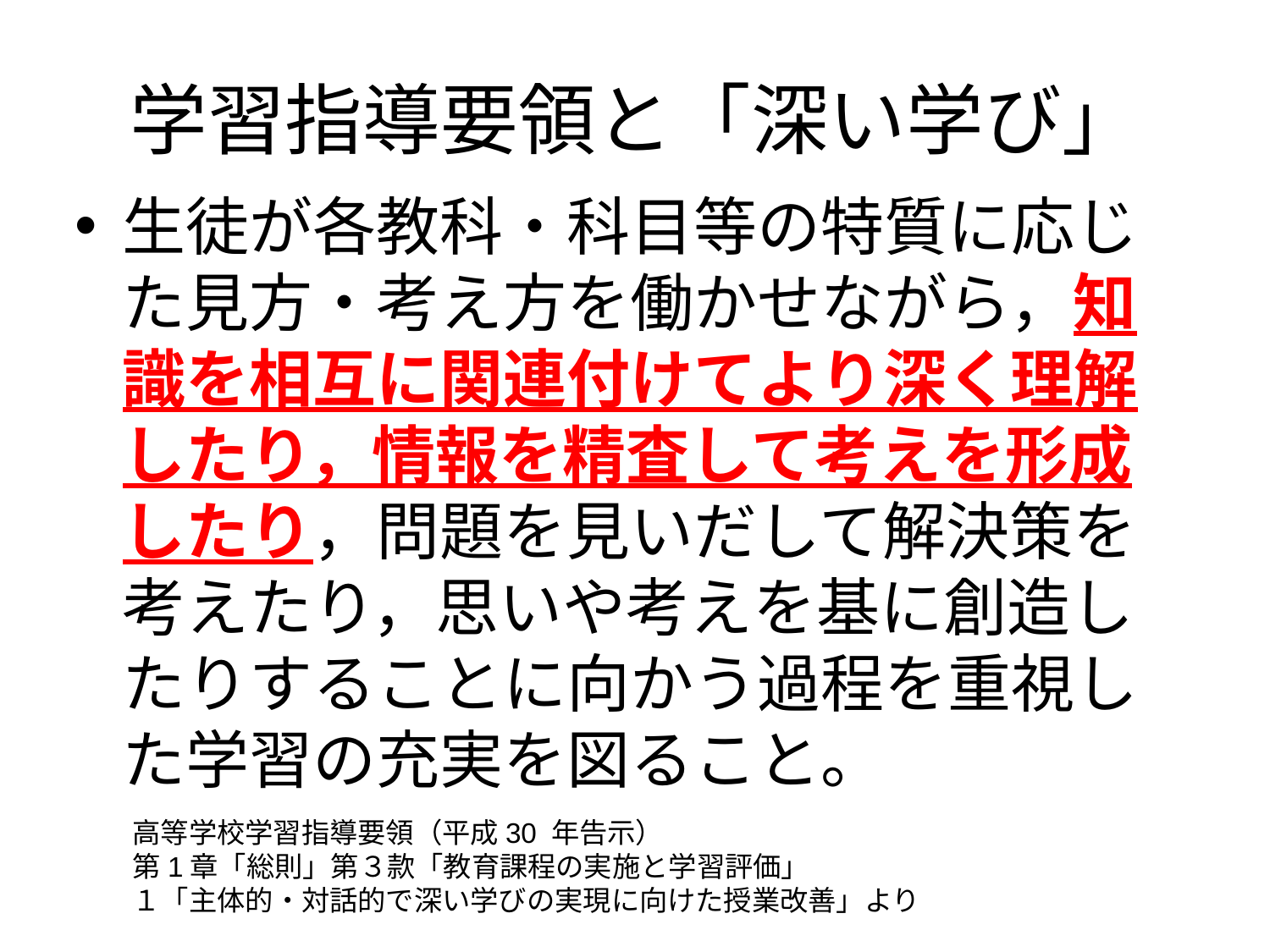

# 学習指導要領と「深い学び」
生徒が各教科・科目等の特質に応じた見方・考え方を働かせながら，知識を相互に関連付けてより深く理解したり，情報を精査して考えを形成したり，問題を見いだして解決策を考えたり，思いや考えを基に創造したりすることに向かう過程を重視した学習の充実を図ること。
高等学校学習指導要領（平成30 年告示）
第1章「総則」第３款「教育課程の実施と学習評価」
１「主体的・対話的で深い学びの実現に向けた授業改善」より